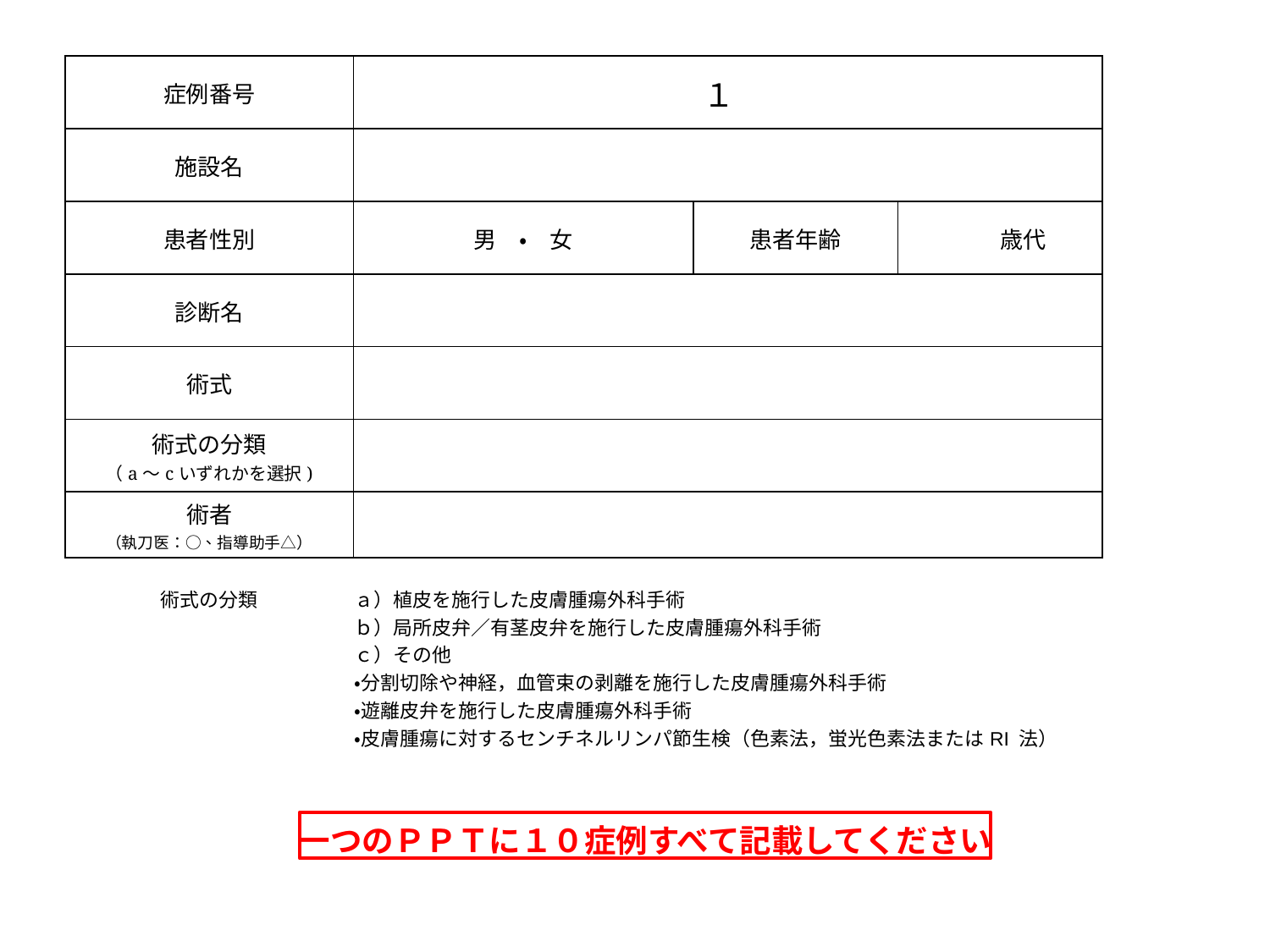

| 症例番号 | １ |  |  |  |  |  |
| --- | --- | --- | --- | --- | --- | --- |
| 施設名 |  |  |  |  |  |  |
| 患者性別 | 男　・　女 | 患者年齢 |  | 歳代 |  |  |
| 診断名 |  |  |  |  |  |  |
| 術式 |  |  |  |  |  |  |
| 術式の分類 （a～cいずれかを選択) |  |  |  |  |  |  |
| 術者 （執刀医：○、指導助手△） |  |  |  |  |  |  |
|  |  |  |  |  |  |  |
| 術式の分類 | ａ）植皮を施行した皮膚腫瘍外科手術 |  |  |  |  |  |
|  | ｂ）局所皮弁／有茎皮弁を施行した皮膚腫瘍外科手術 |  |  |  |  |  |
|  | ｃ）その他 |  |  |  |  |  |
|  | ・分割切除や神経，血管束の剥離を施行した皮膚腫瘍外科手術 |  |  |  |  |  |
|  | ・遊離皮弁を施行した皮膚腫瘍外科手術 |  |  |  |  |  |
|  | ・皮膚腫瘍に対するセンチネルリンパ節生検（色素法，蛍光色素法またはRI 法） |  |  |  |  |  |
|  |  |  |  |  |  |  |

一つのＰＰＴに１０症例すべて記載してください